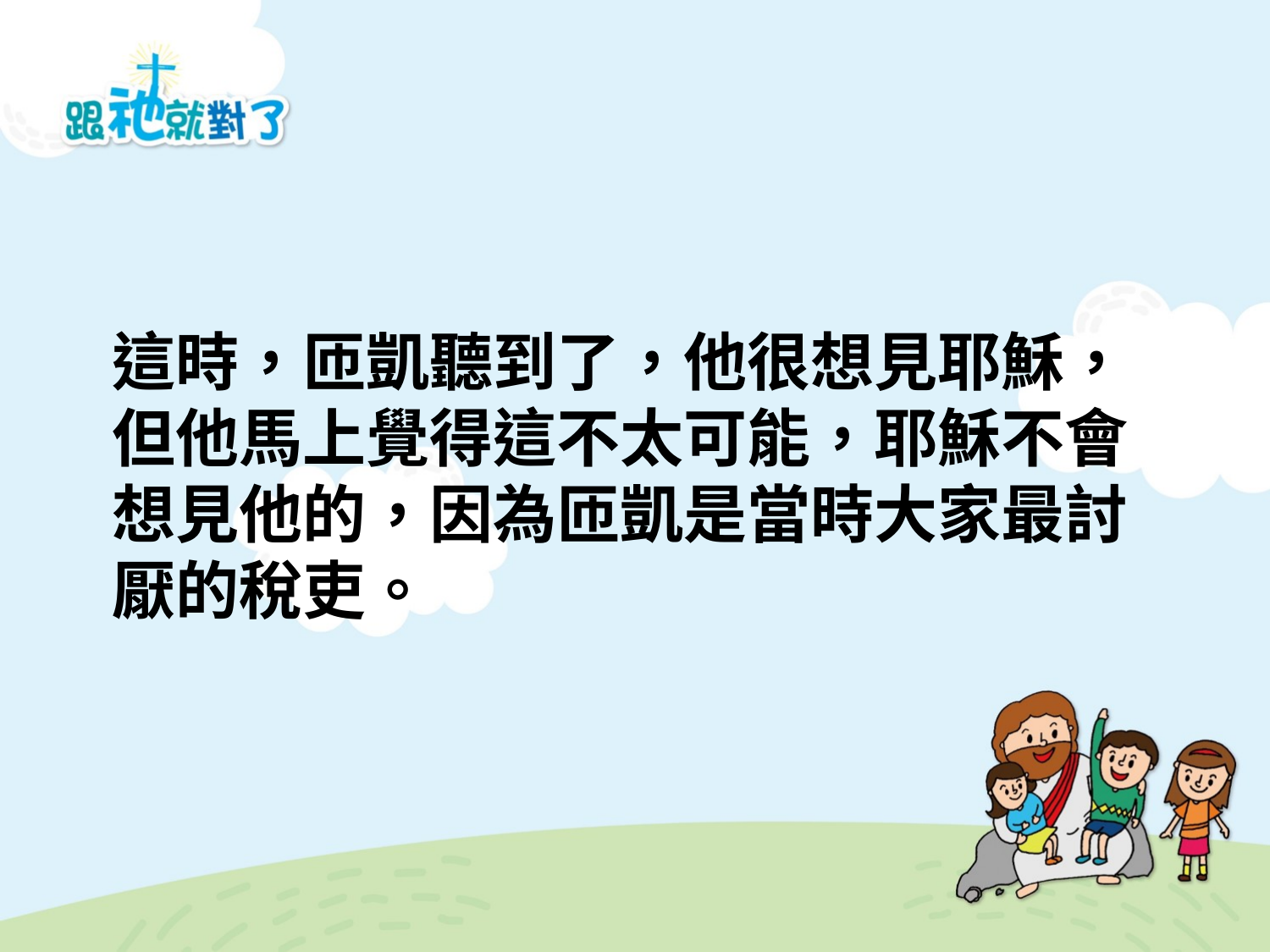

這時，匝凱聽到了，他很想見耶穌，但他馬上覺得這不太可能，耶穌不會想見他的，因為匝凱是當時大家最討厭的稅吏。